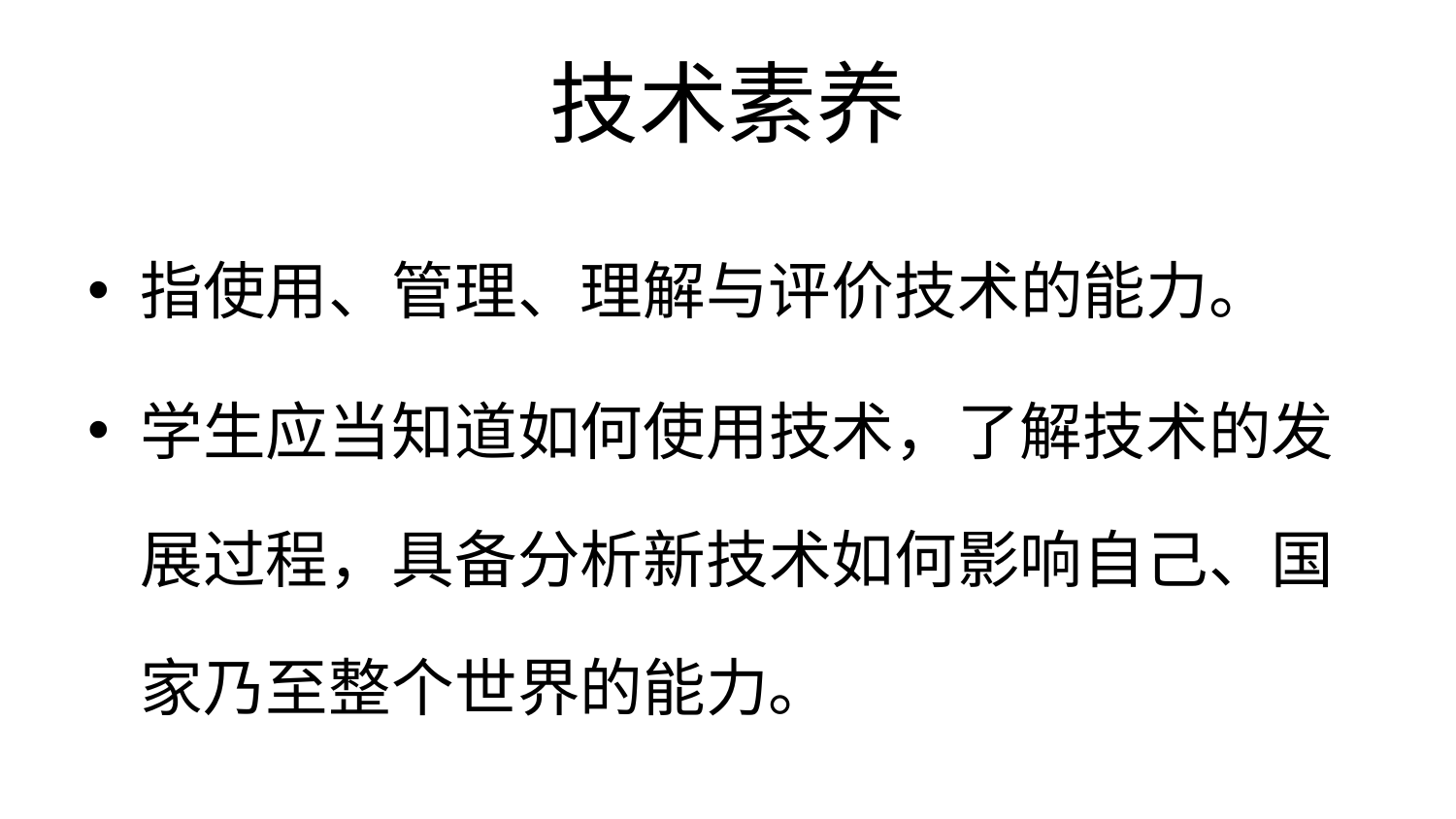

# 技术素养
指使用、管理、理解与评价技术的能力。
学生应当知道如何使用技术，了解技术的发展过程，具备分析新技术如何影响自己、国家乃至整个世界的能力。